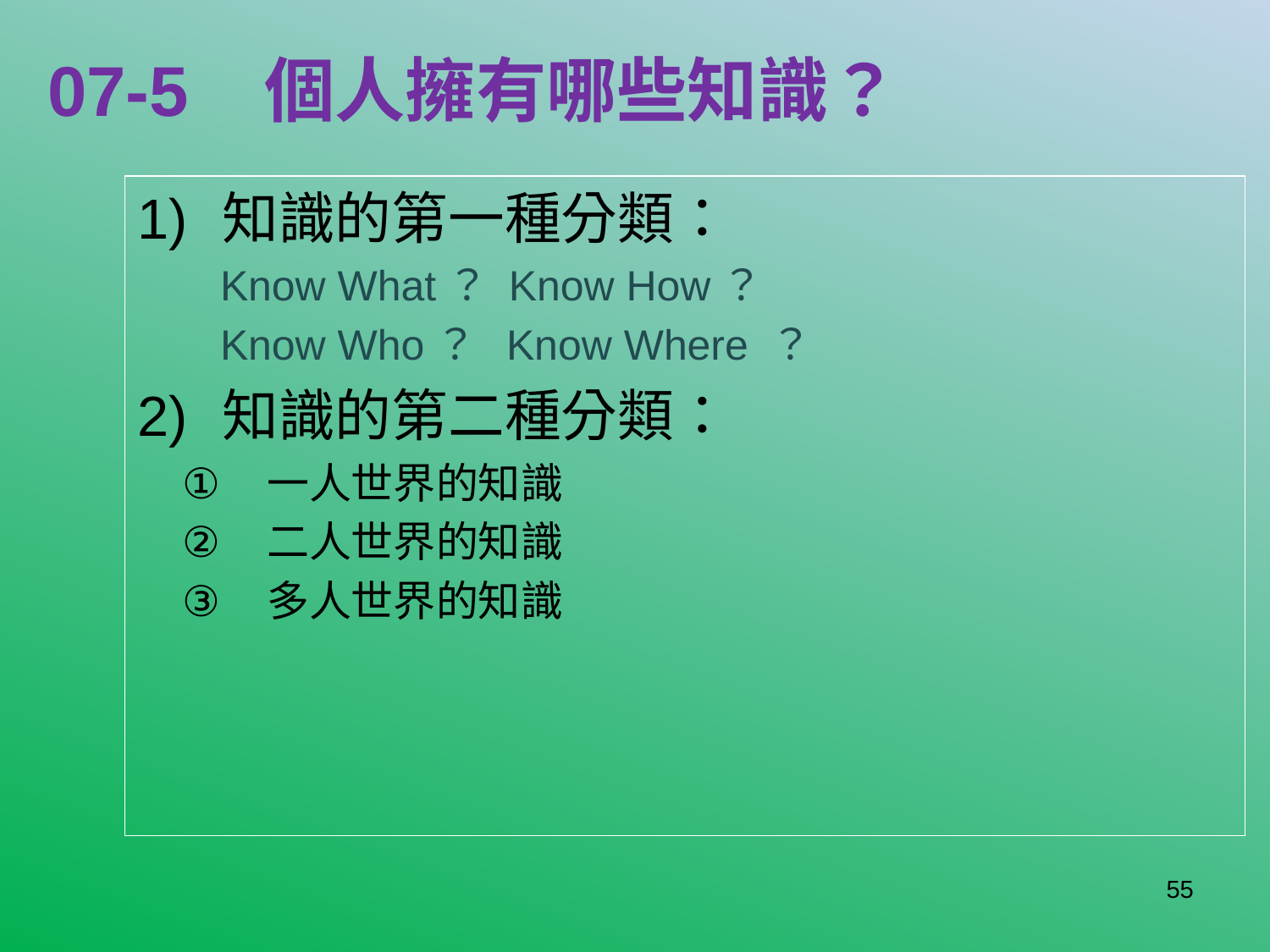

# 07-5   個人擁有哪些知識？
知識的第一種分類：
Know What？ Know How？
Know Who？  Know Where ？
知識的第二種分類：
一人世界的知識
二人世界的知識
多人世界的知識
55